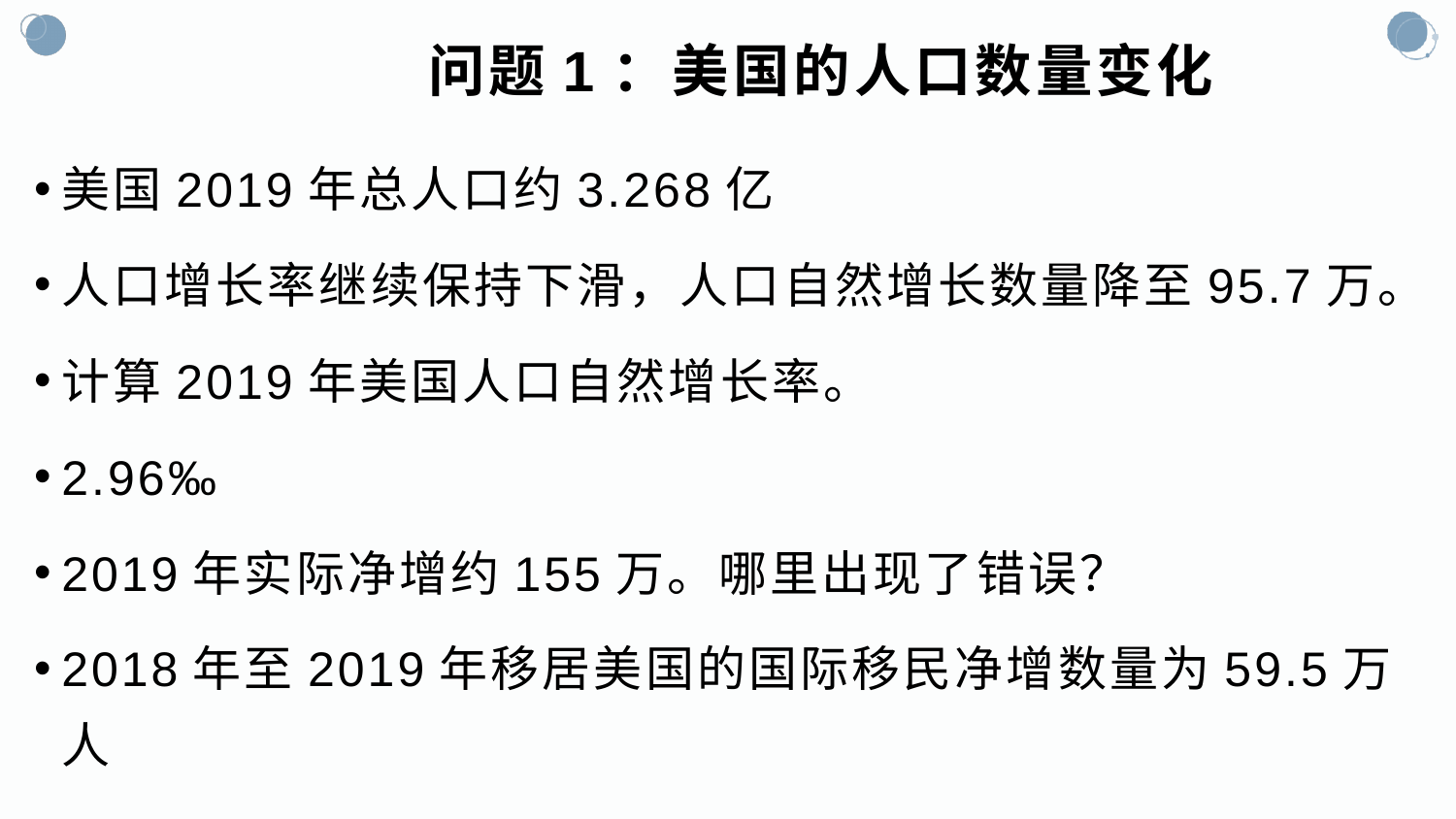

# 问题1：美国的人口数量变化
美国2019年总人口约3.268亿
人口增长率继续保持下滑，人口自然增长数量降至95.7万。
计算2019年美国人口自然增长率。
2.96‰
2019年实际净增约155万。哪里出现了错误？
2018年至2019年移居美国的国际移民净增数量为59.5万人